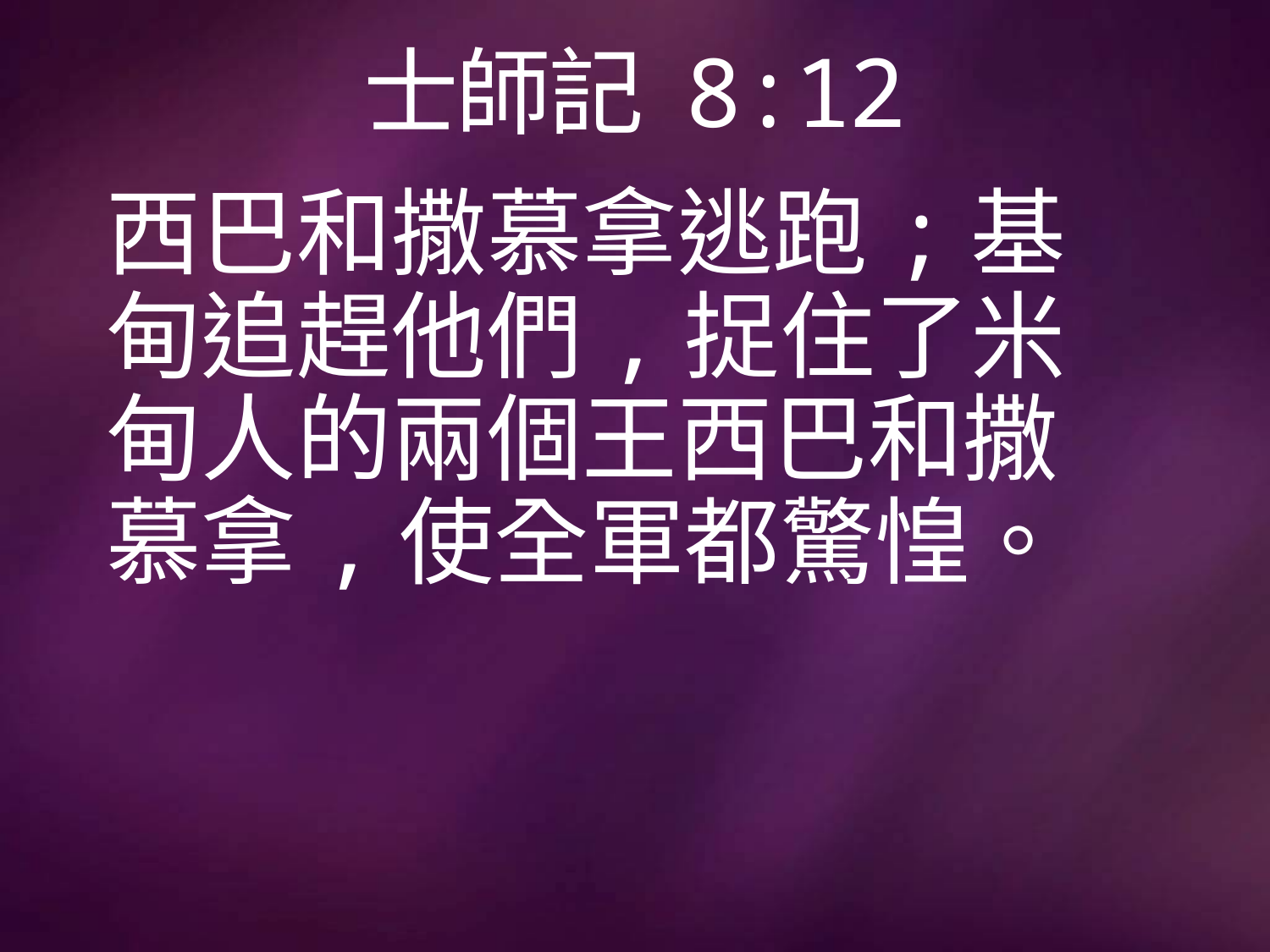

# 士師記 8:12
西巴和撒慕拿逃跑;基甸追趕他們,捉住了米甸人的兩個王西巴和撒慕拿,使全軍都驚惶。